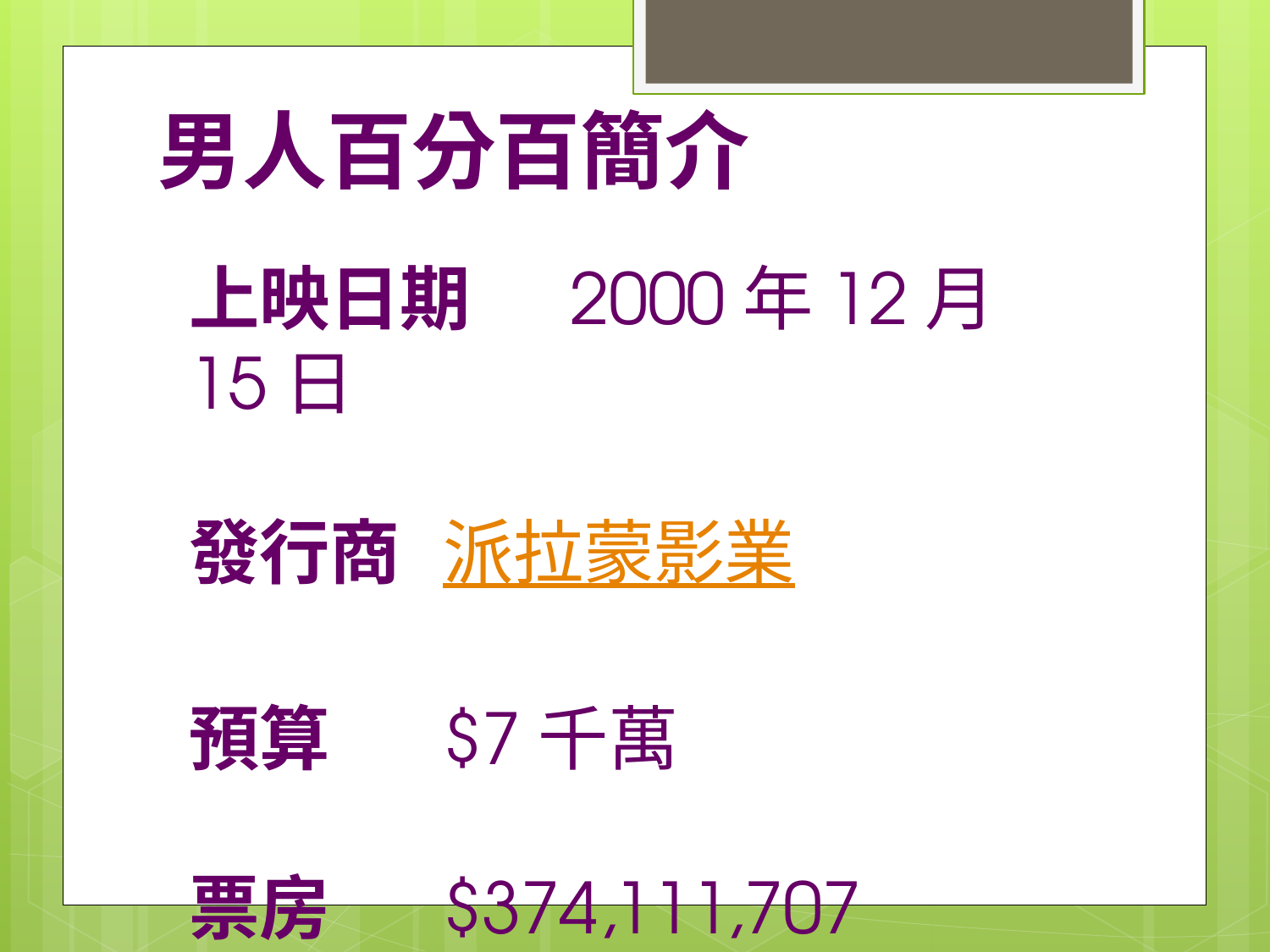

# 男人百分百簡介
上映日期	2000年12月15日

發行商	派拉蒙影業

預算	$7千萬

票房	$374,111,707